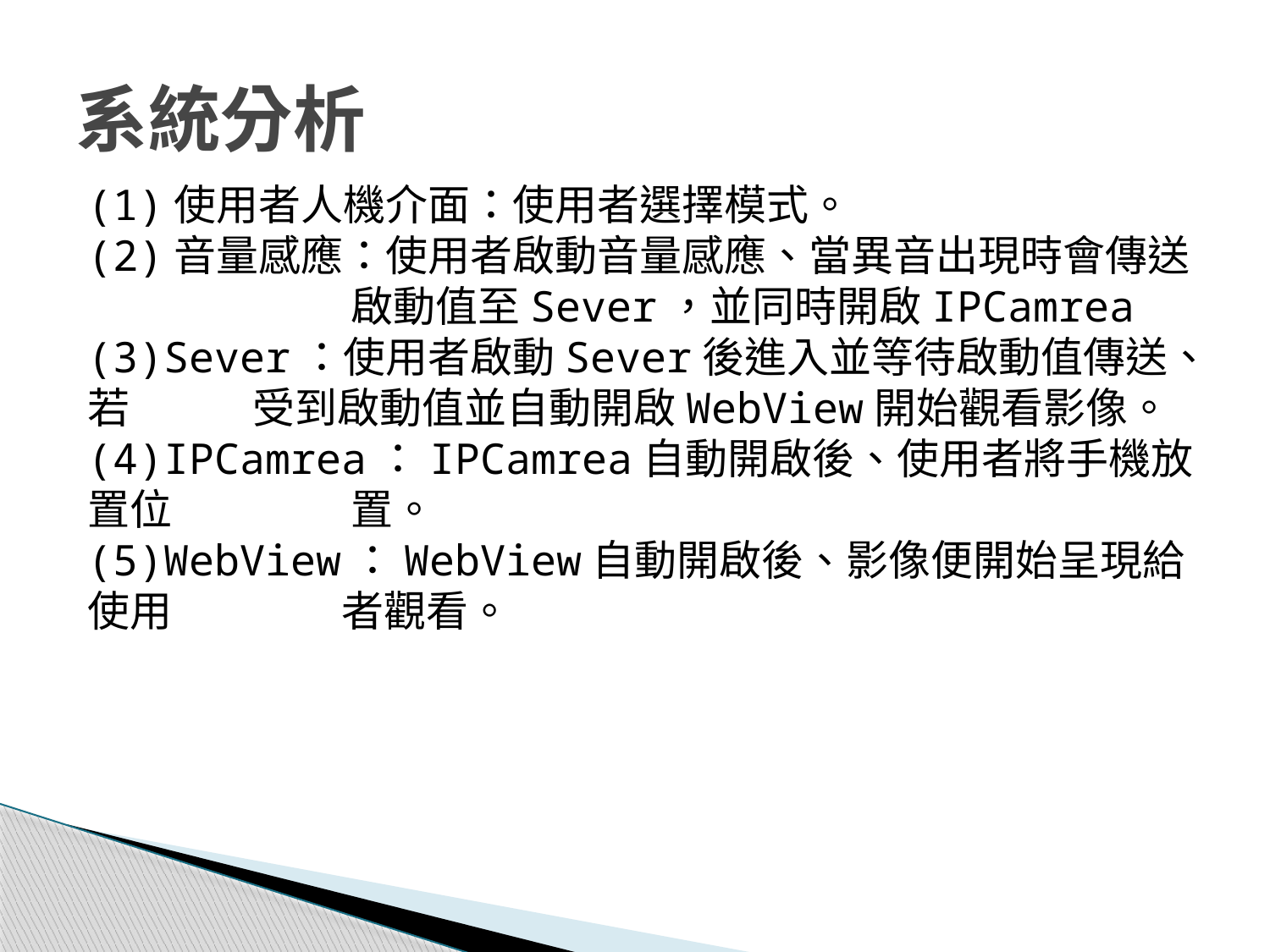

# 系統分析
(1)使用者人機介面：使用者選擇模式。
(2)音量感應：使用者啟動音量感應、當異音出現時會傳送		 啟動值至Sever，並同時開啟IPCamrea
(3)Sever：使用者啟動Sever後進入並等待啟動值傳送、若	    受到啟動值並自動開啟WebView開始觀看影像。
(4)IPCamrea：IPCamrea自動開啟後、使用者將手機放置位		 置。
(5)WebView：WebView自動開啟後、影像便開始呈現給使用		者觀看。